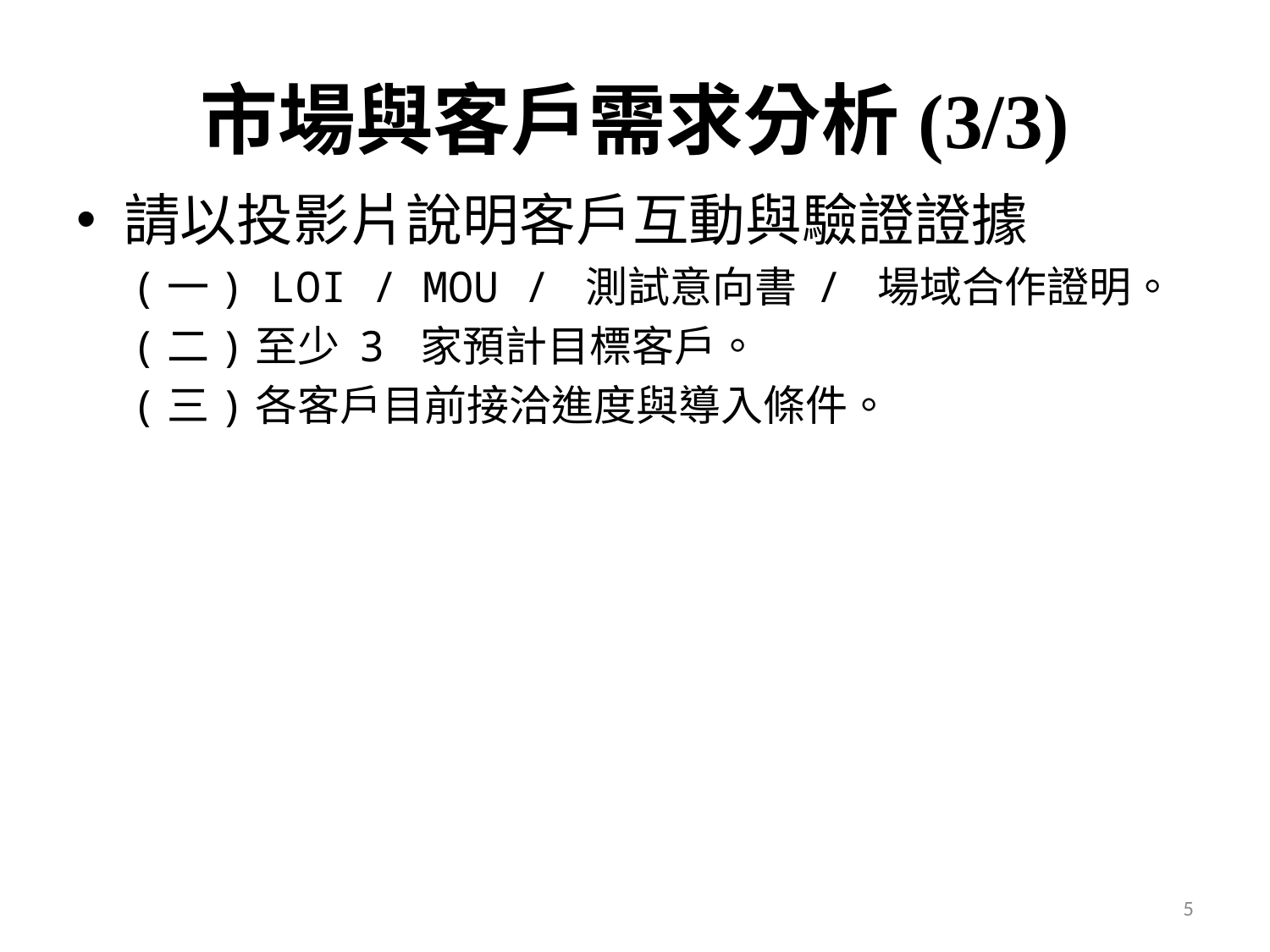

# 市場與客戶需求分析(3/3)
請以投影片說明客戶互動與驗證證據
(一) LOI / MOU / 測試意向書 / 場域合作證明。
(二)至少 3 家預計目標客戶。
(三)各客戶目前接洽進度與導入條件。
5